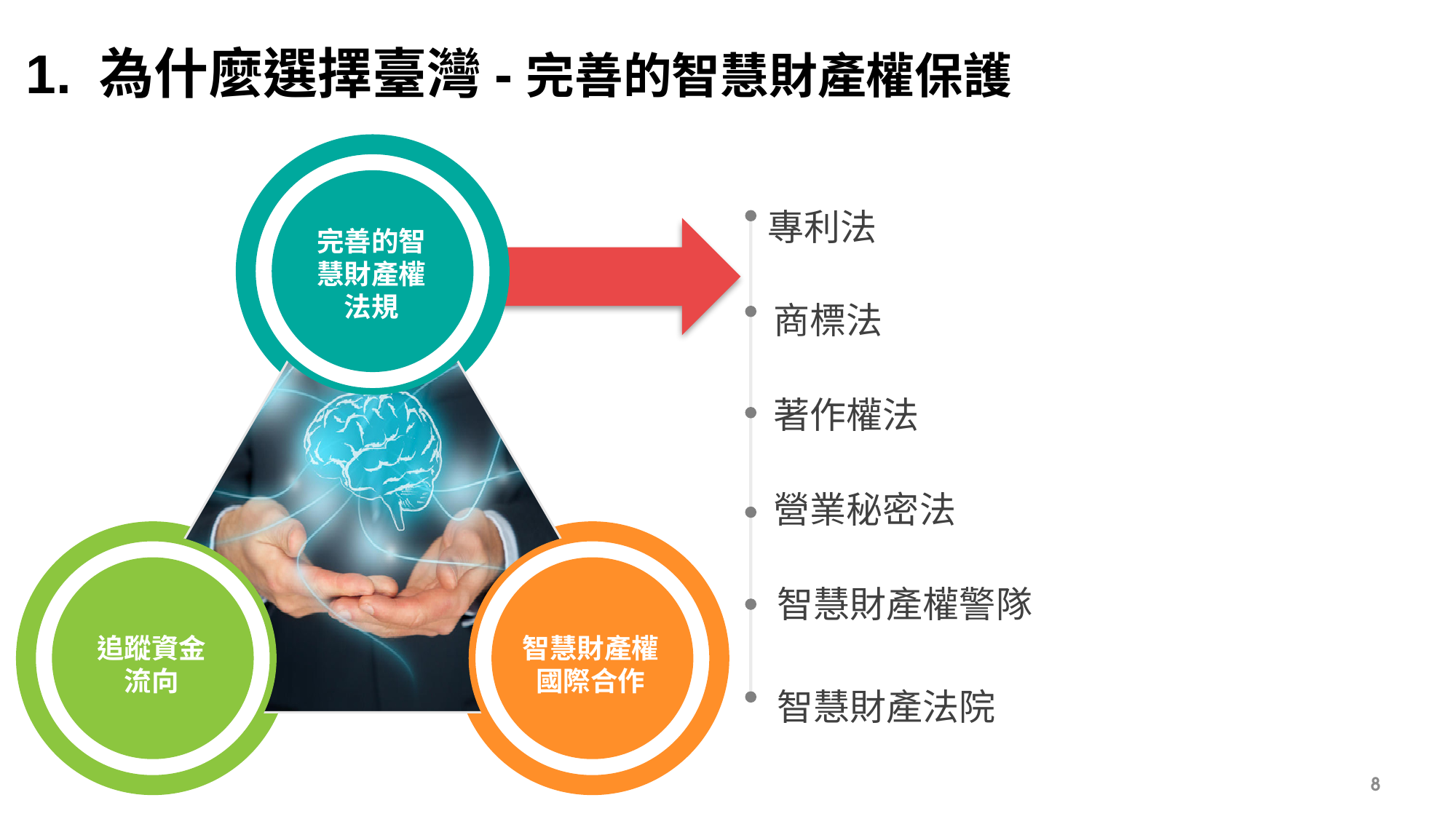

1. 為什麼選擇臺灣-完善的智慧財產權保護

專利法

完善的智慧財產權法規
商標法

著作權法

營業秘密法

智慧財產權警隊

追蹤資金流向
智慧財產權國際合作
智慧財產法院

8